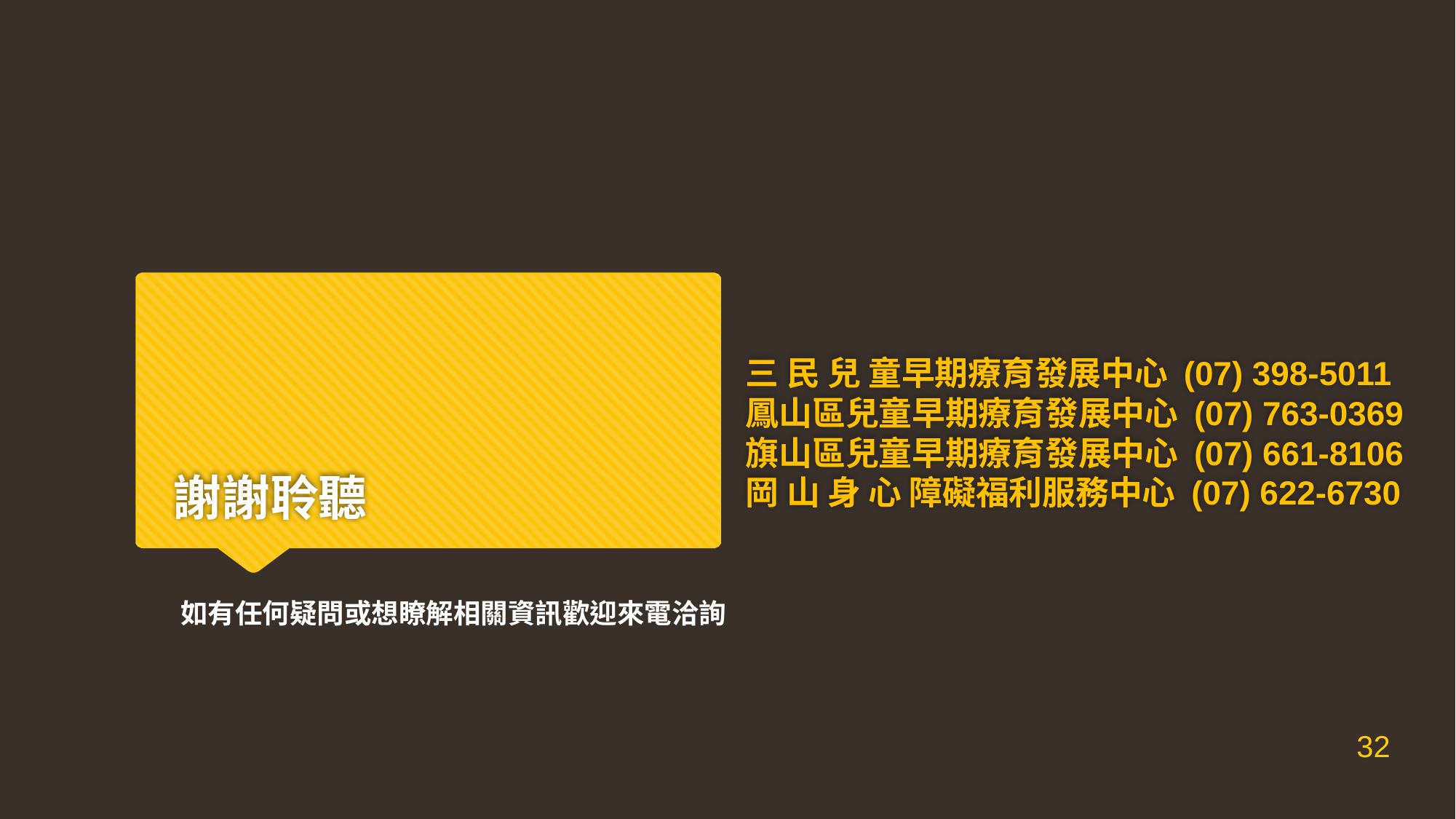

三 民 兒 童早期療育發展中心 (07) 398-5011
鳳山區兒童早期療育發展中心 (07) 763-0369
旗山區兒童早期療育發展中心 (07) 661-8106
岡 山 身 心 障礙福利服務中心 (07) 622-6730
# 謝謝聆聽
如有任何疑問或想瞭解相關資訊歡迎來電洽詢
32